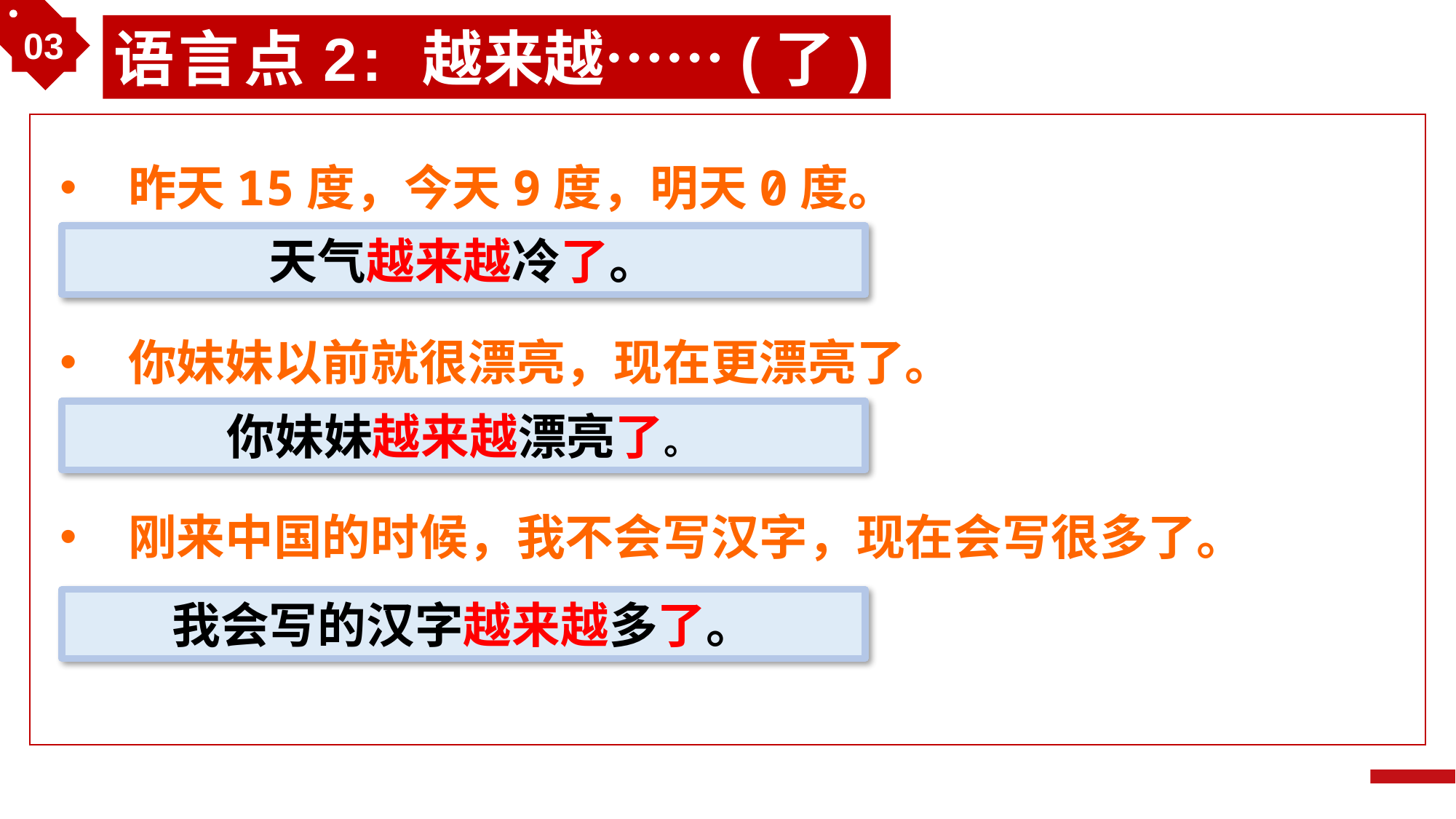

03
语言点2: 越来越……(了)

昨天15度，今天9度，明天0度。

你妹妹以前就很漂亮，现在更漂亮了。

刚来中国的时候，我不会写汉字，现在会写很多了。
天气越来越冷了。
你妹妹越来越漂亮了。
我会写的汉字越来越多了。